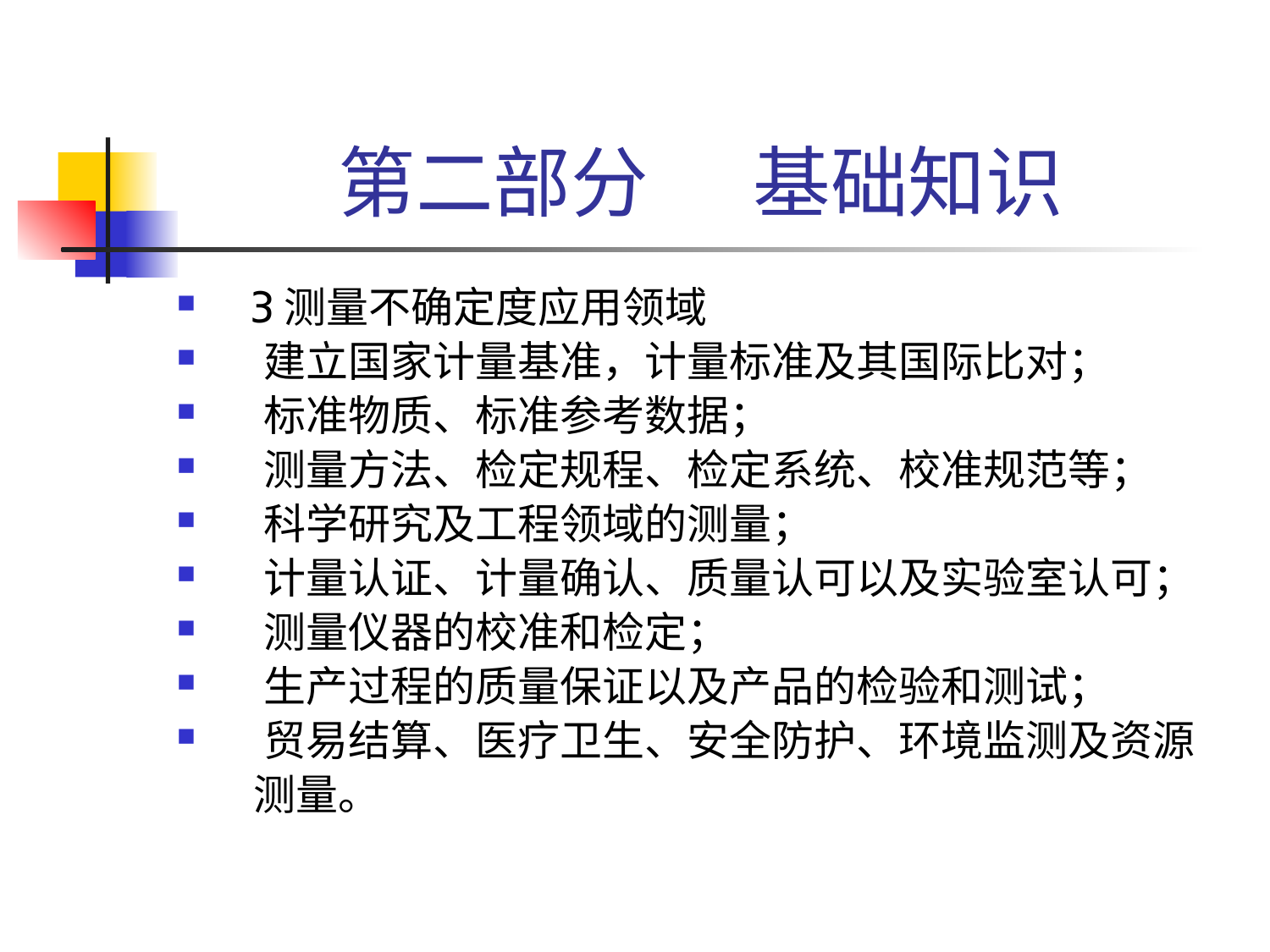

# 第二部分      基础知识
  3测量不确定度应用领域
   建立国家计量基准，计量标准及其国际比对；
   标准物质、标准参考数据；
   测量方法、检定规程、检定系统、校准规范等；
   科学研究及工程领域的测量；
   计量认证、计量确认、质量认可以及实验室认可；
   测量仪器的校准和检定；
   生产过程的质量保证以及产品的检验和测试；
   贸易结算、医疗卫生、安全防护、环境监测及资源
       测量。